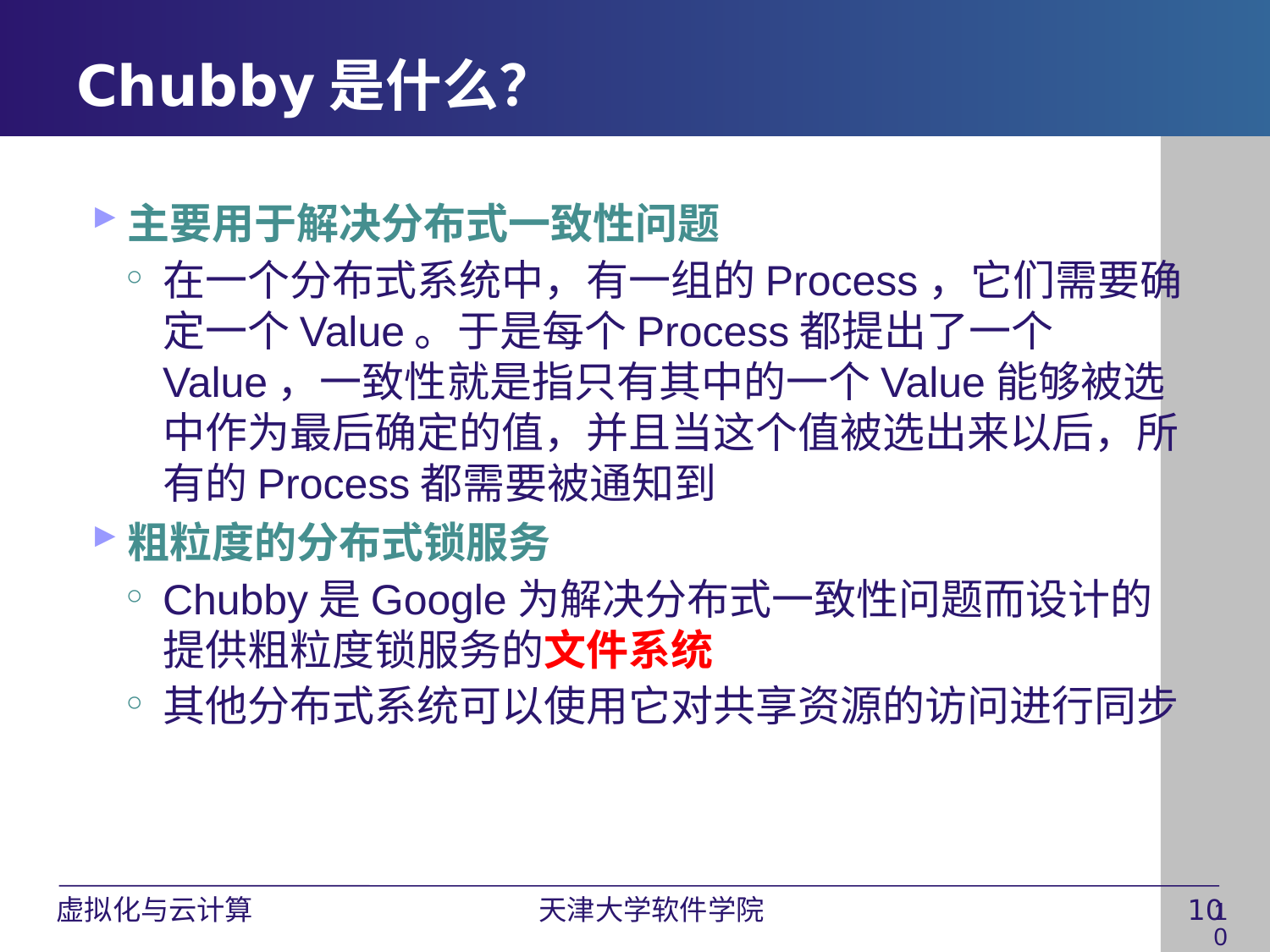

# Chubby是什么？
主要用于解决分布式一致性问题
在一个分布式系统中，有一组的Process，它们需要确定一个Value。于是每个Process都提出了一个Value，一致性就是指只有其中的一个Value能够被选中作为最后确定的值，并且当这个值被选出来以后，所有的Process都需要被通知到
粗粒度的分布式锁服务
Chubby是Google为解决分布式一致性问题而设计的提供粗粒度锁服务的文件系统
其他分布式系统可以使用它对共享资源的访问进行同步

10